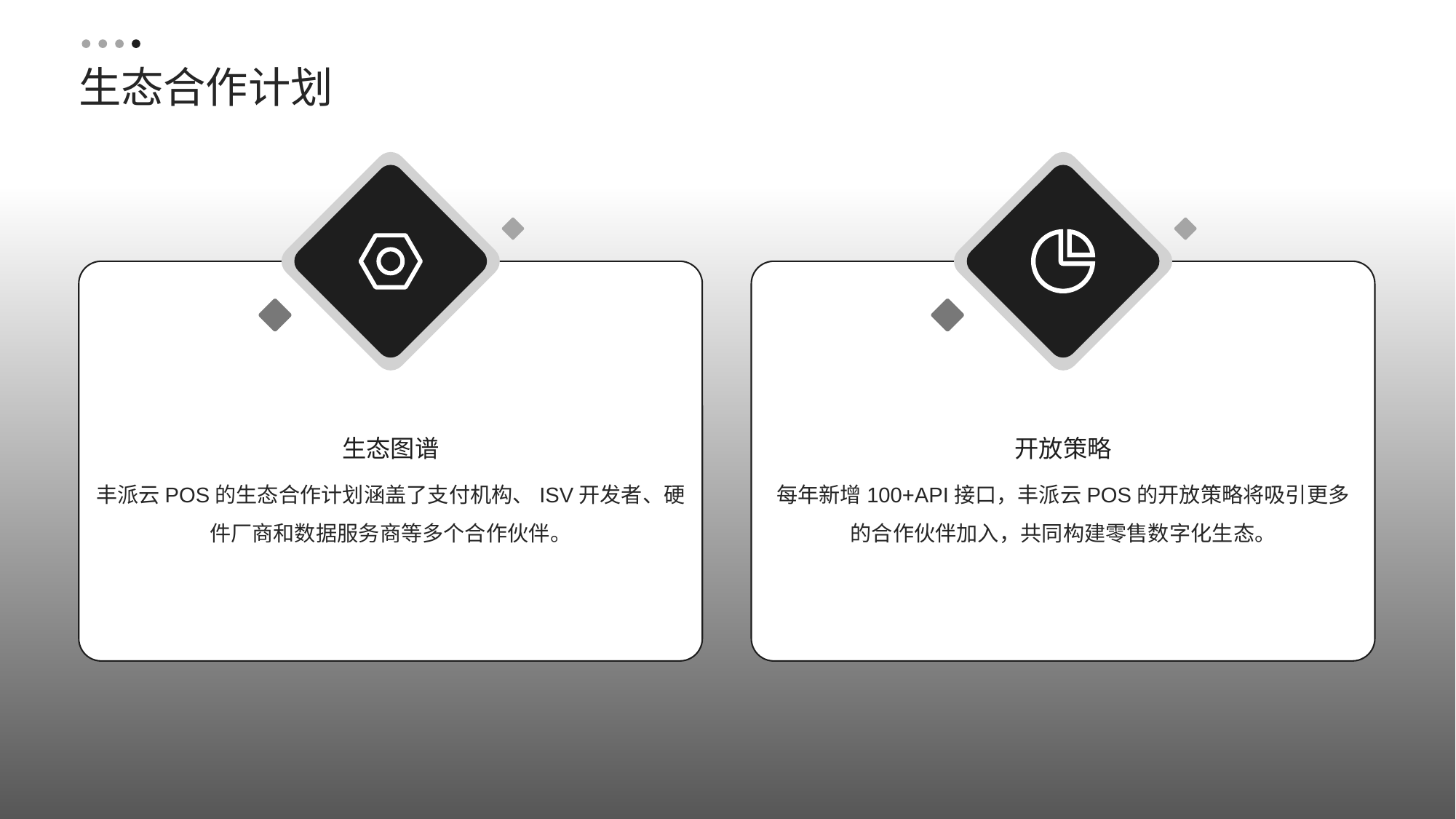

生态合作计划

生态图谱
开放策略
丰派云POS的生态合作计划涵盖了支付机构、ISV开发者、硬件厂商和数据服务商等多个合作伙伴。
每年新增100+API接口，丰派云POS的开放策略将吸引更多的合作伙伴加入，共同构建零售数字化生态。